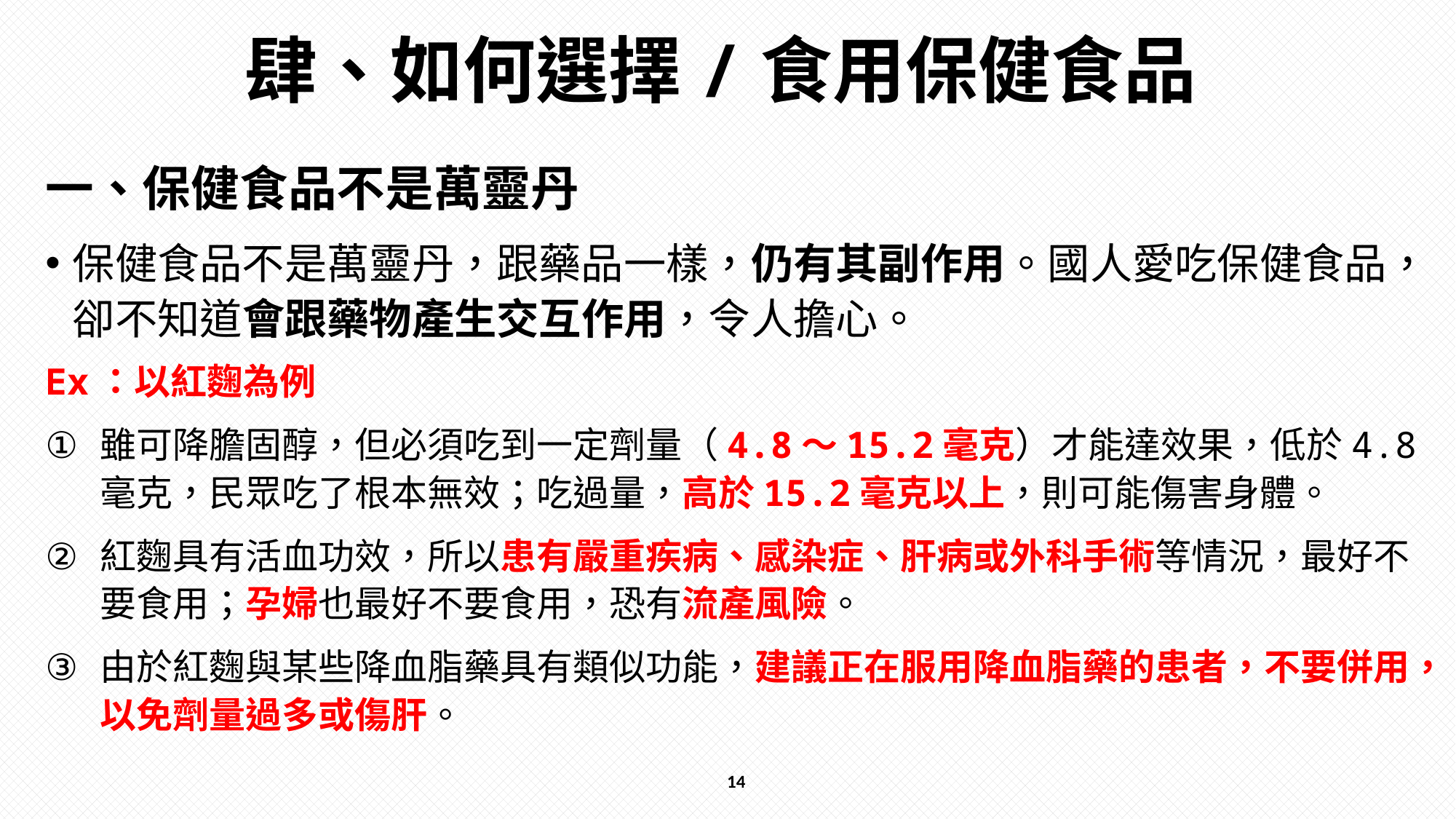

# 肆、如何選擇/食用保健食品
一、保健食品不是萬靈丹
保健食品不是萬靈丹，跟藥品一樣，仍有其副作用。國人愛吃保健食品，卻不知道會跟藥物產生交互作用，令人擔心。
Ex：以紅麴為例
雖可降膽固醇，但必須吃到一定劑量（4.8～15.2毫克）才能達效果，低於4.8毫克，民眾吃了根本無效；吃過量，高於15.2毫克以上，則可能傷害身體。
紅麴具有活血功效，所以患有嚴重疾病、感染症、肝病或外科手術等情況，最好不要食用；孕婦也最好不要食用，恐有流產風險。
由於紅麴與某些降血脂藥具有類似功能，建議正在服用降血脂藥的患者，不要併用，以免劑量過多或傷肝。
14